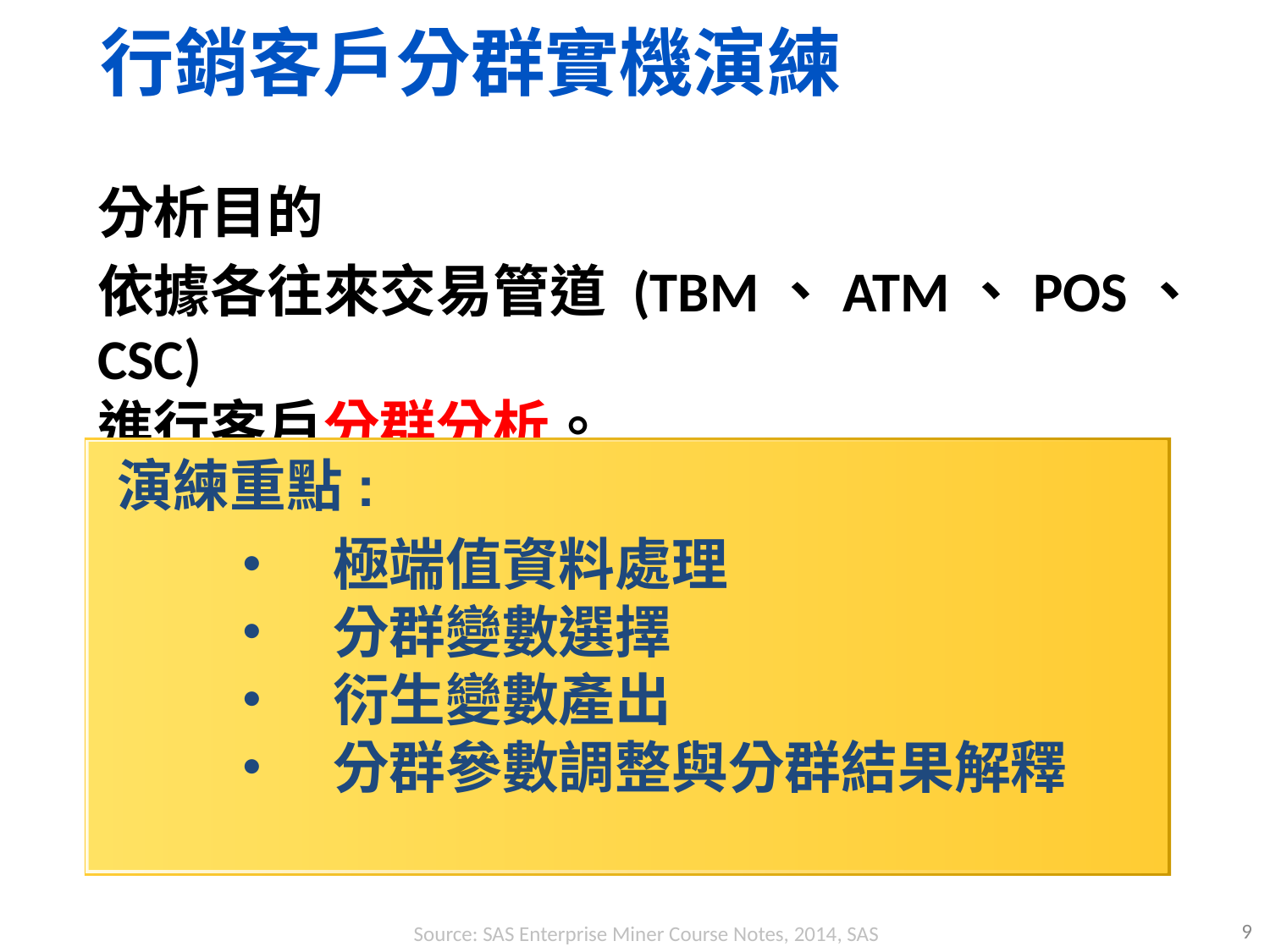

行銷客戶分群實機演練
分析目的
依據各往來交易管道 (TBM、ATM、POS、CSC)
進行客戶分群分析。

演練重點:
•   極端值資料處理
•   分群變數選擇
•   衍生變數產出
•   分群參數調整與分群結果解釋

9
Source: SAS Enterprise Miner Course Notes, 2014, SAS